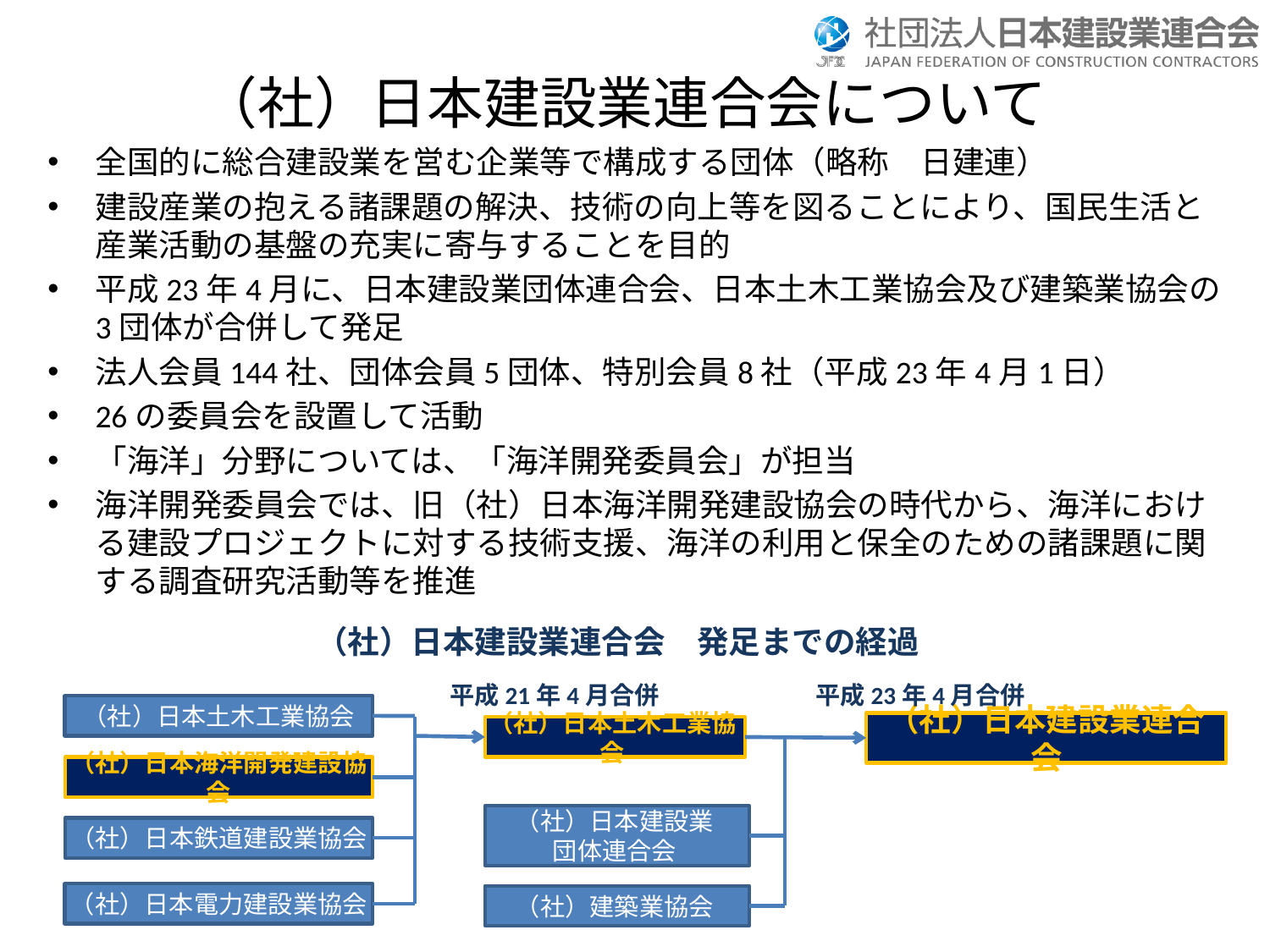

# （社）日本建設業連合会について
全国的に総合建設業を営む企業等で構成する団体（略称　日建連）
建設産業の抱える諸課題の解決、技術の向上等を図ることにより、国民生活と産業活動の基盤の充実に寄与することを目的
平成23年4月に、日本建設業団体連合会、日本土木工業協会及び建築業協会の3団体が合併して発足
法人会員144社、団体会員5団体、特別会員8社（平成23年4月1日）
26の委員会を設置して活動
「海洋」分野については、「海洋開発委員会」が担当
海洋開発委員会では、旧（社）日本海洋開発建設協会の時代から、海洋における建設プロジェクトに対する技術支援、海洋の利用と保全のための諸課題に関する調査研究活動等を推進

（社）日本建設業連合会　発足までの経過
平成21年4月合併
平成23年4月合併
（社）日本土木工業協会
（社）日本建設業連合会
（社）日本土木工業協会
（社）日本海洋開発建設協会
（社）日本建設業
団体連合会
（社）日本鉄道建設業協会
（社）日本電力建設業協会
（社）建築業協会